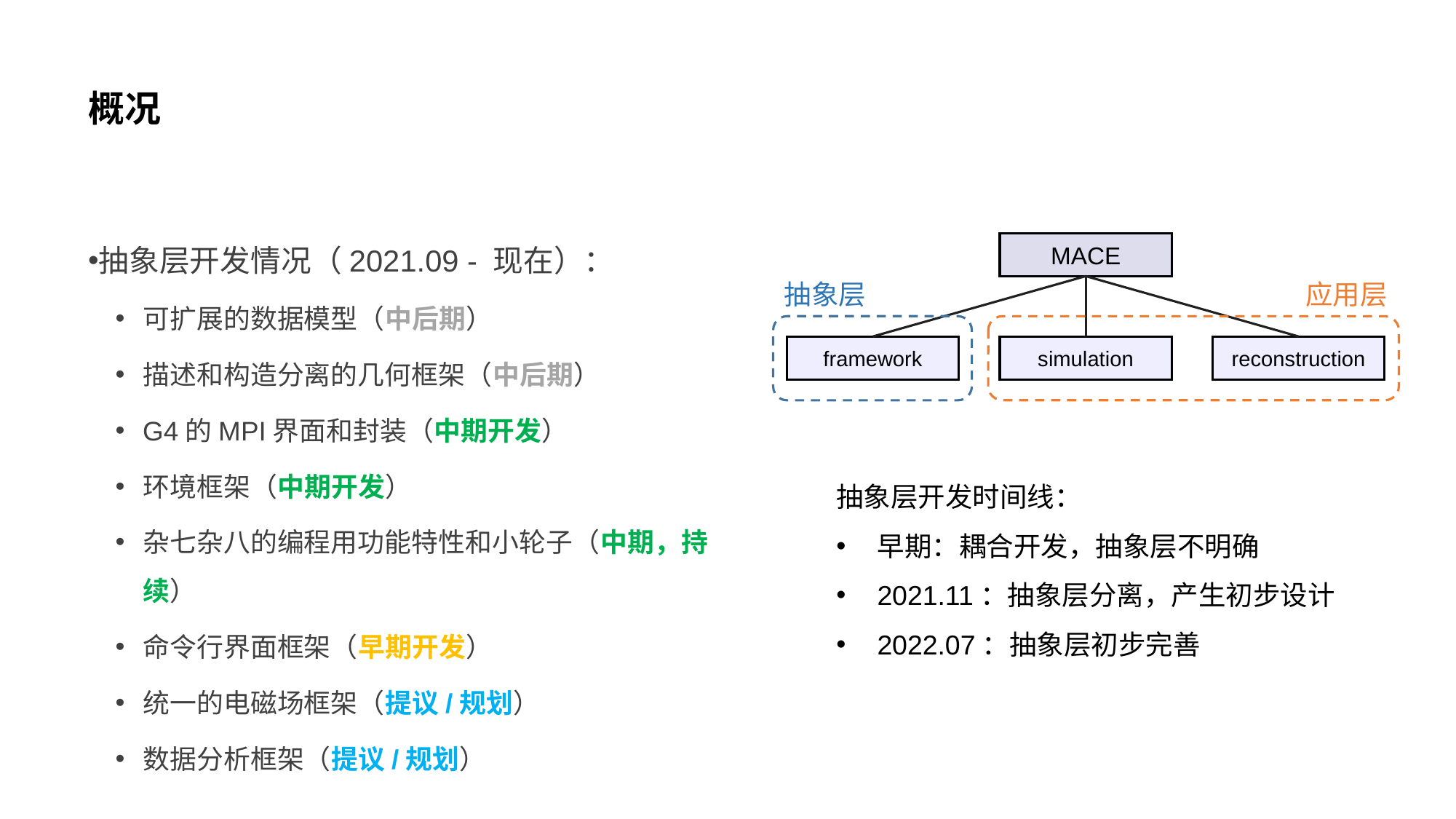

# 概况
抽象层开发情况（2021.09 - 现在）：
可扩展的数据模型（中后期）
描述和构造分离的几何框架（中后期）
G4的MPI界面和封装（中期开发）
环境框架（中期开发）
杂七杂八的编程用功能特性和小轮子（中期，持续）
命令行界面框架（早期开发）
统一的电磁场框架（提议/规划）
数据分析框架（提议/规划）
MACE

framework
simulation
reconstruction
抽象层
应用层
抽象层开发时间线：
早期：耦合开发，抽象层不明确
2021.11：抽象层分离，产生初步设计
2022.07：抽象层初步完善
5